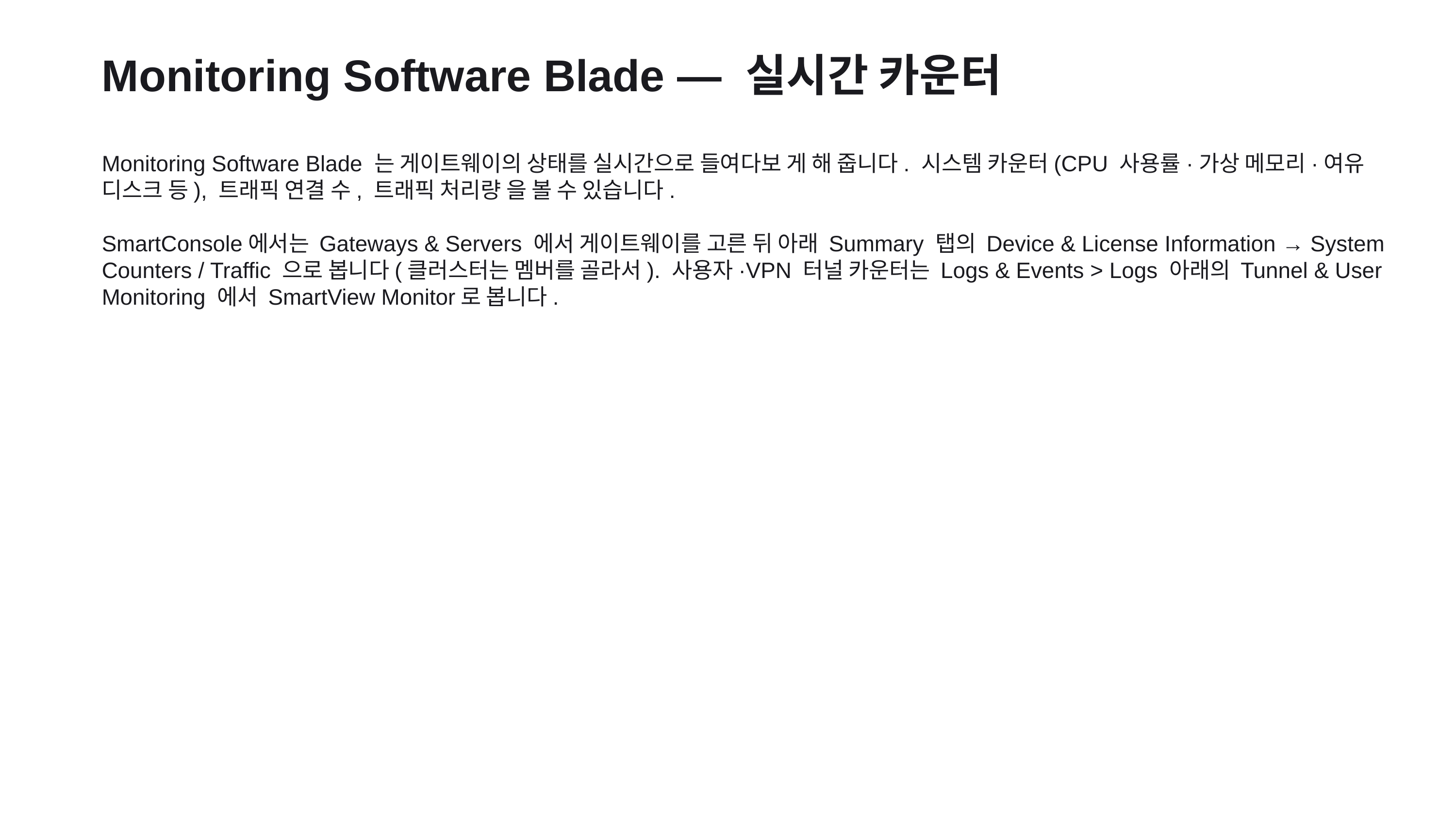

Monitoring Software Blade — 실시간 카운터
Monitoring Software Blade 는 게이트웨이의 상태를 실시간으로 들여다보 게 해 줍니다. 시스템 카운터(CPU 사용률·가상 메모리·여유 디스크 등), 트래픽 연결 수, 트래픽 처리량 을 볼 수 있습니다.

SmartConsole에서는 Gateways & Servers 에서 게이트웨이를 고른 뒤 아래 Summary 탭의 Device & License Information → System Counters / Traffic 으로 봅니다(클러스터는 멤버를 골라서). 사용자·VPN 터널 카운터는 Logs & Events > Logs 아래의 Tunnel & User Monitoring 에서 SmartView Monitor로 봅니다.